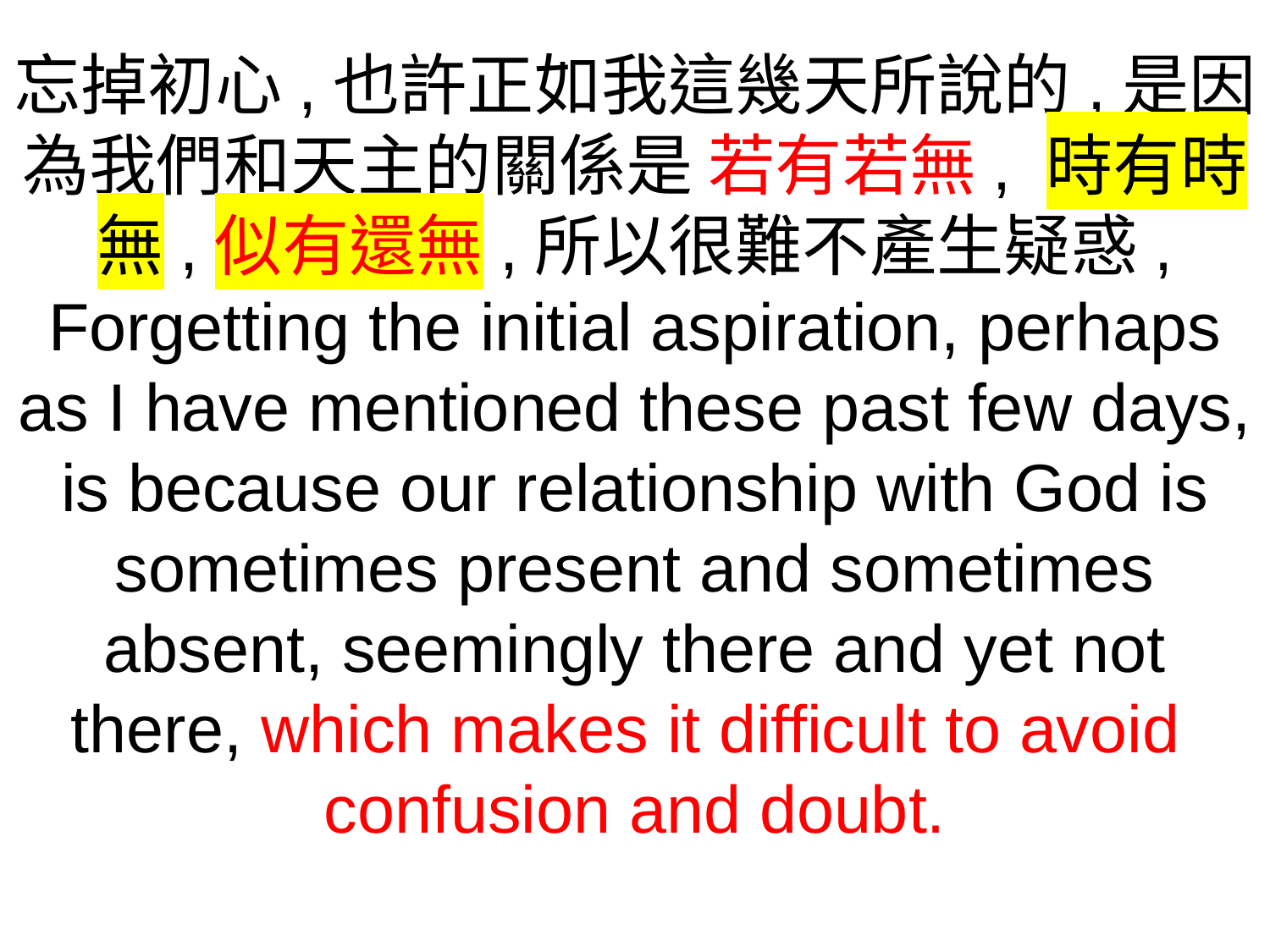

忘掉初心,也許正如我這幾天所說的,是因為我們和天主的關係是 若有若無, 時有時無,似有還無,所以很難不產生疑惑,
Forgetting the initial aspiration, perhaps as I have mentioned these past few days, is because our relationship with God is sometimes present and sometimes absent, seemingly there and yet not there, which makes it difficult to avoid
confusion and doubt.